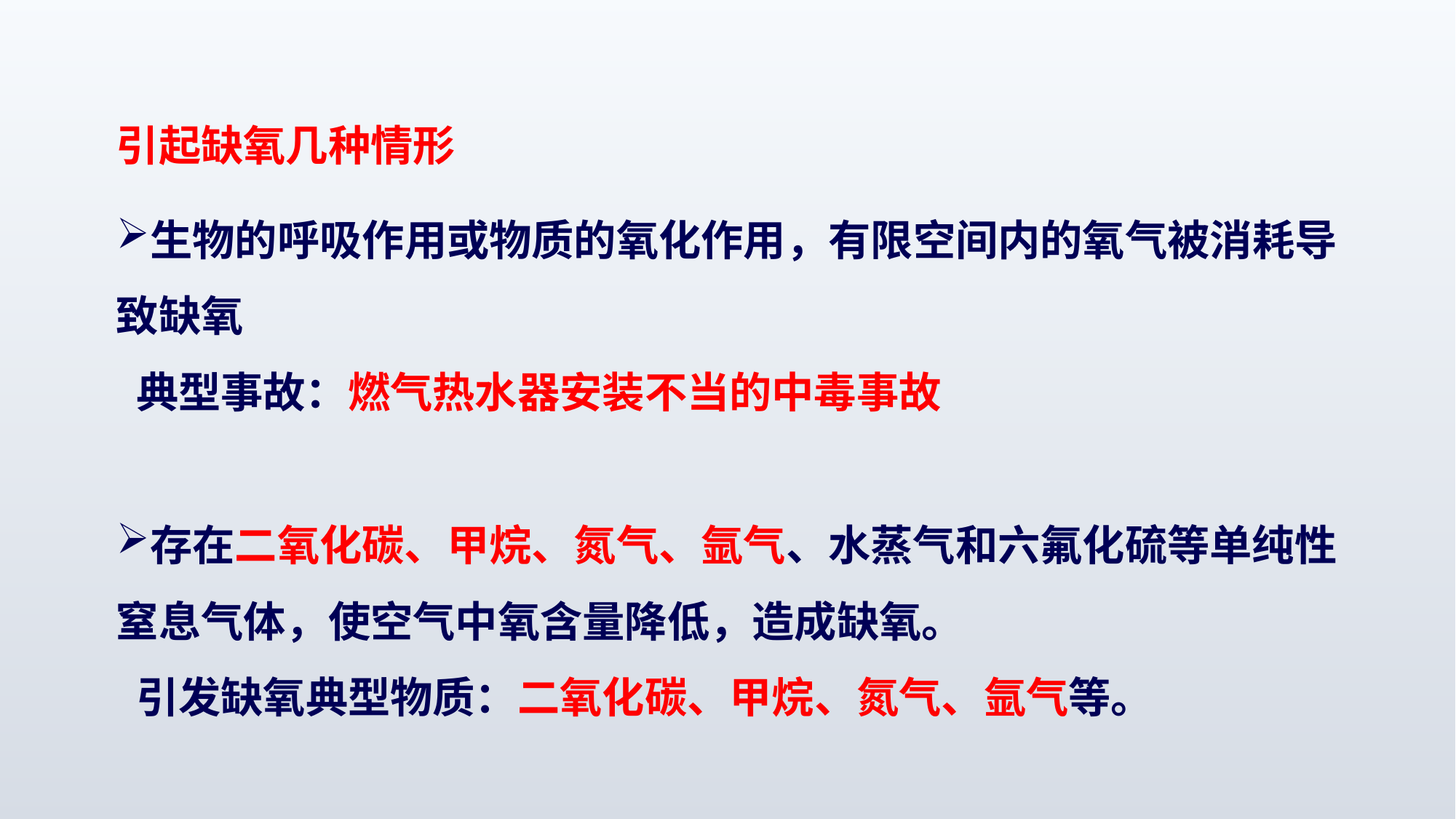

引起缺氧几种情形
生物的呼吸作用或物质的氧化作用，有限空间内的氧气被消耗导致缺氧
 典型事故：燃气热水器安装不当的中毒事故

存在二氧化碳、甲烷、氮气、氩气、水蒸气和六氟化硫等单纯性窒息气体，使空气中氧含量降低，造成缺氧。
 引发缺氧典型物质：二氧化碳、甲烷、氮气、氩气等。